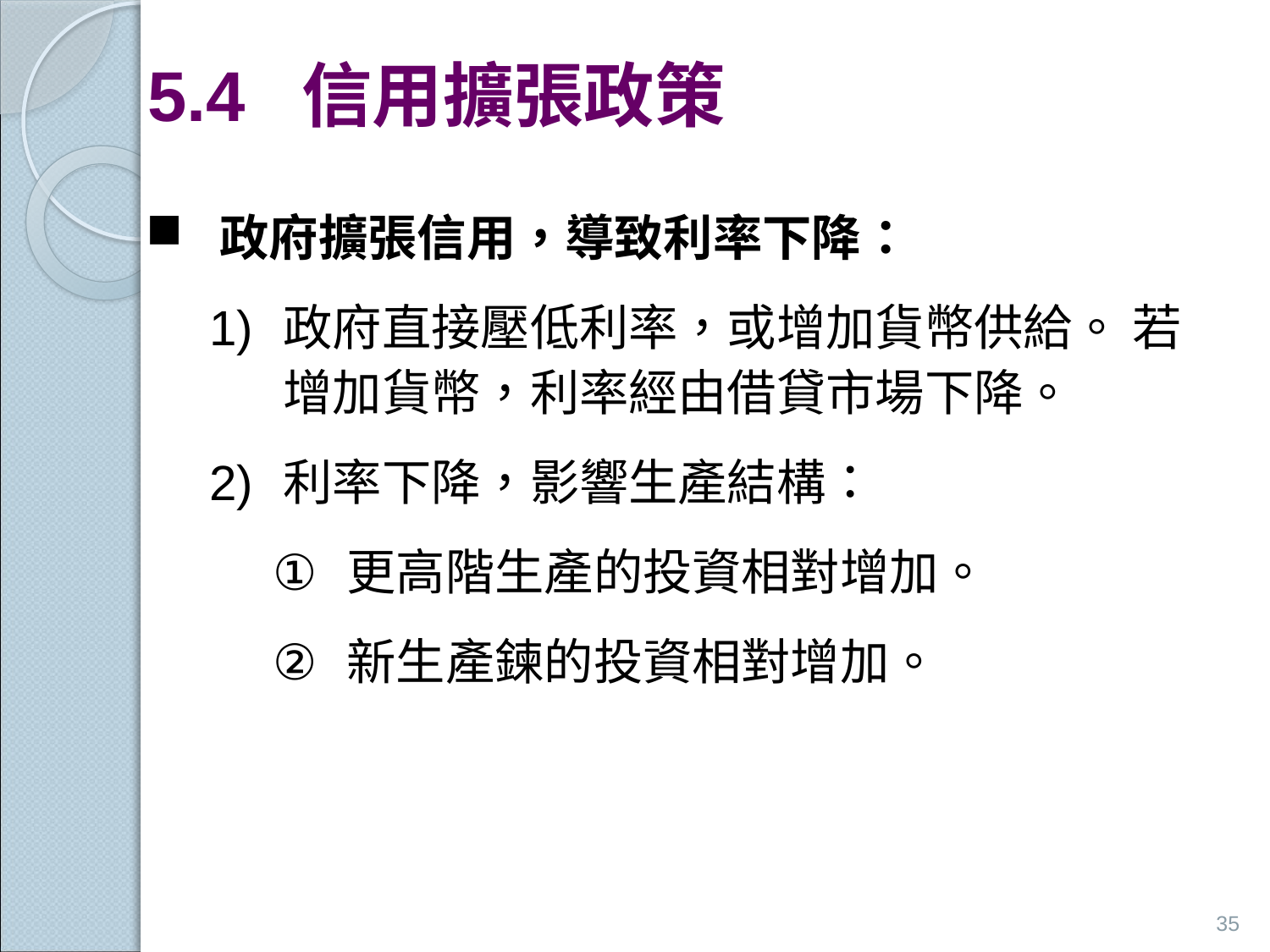

# 5.4  信用擴張政策
政府擴張信用，導致利率下降：
政府直接壓低利率，或增加貨幣供給。 若增加貨幣，利率經由借貸市場下降。
利率下降，影響生產結構：
更高階生產的投資相對增加。
新生產鍊的投資相對增加。
35